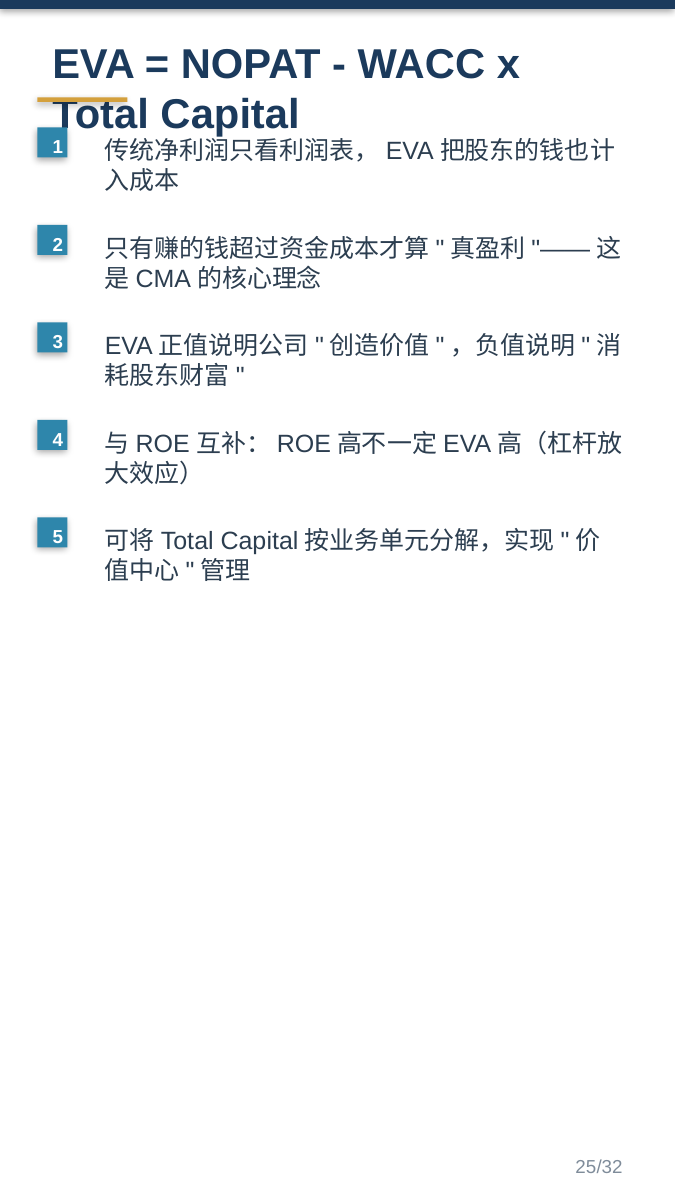

EVA = NOPAT - WACC x Total Capital

1
传统净利润只看利润表，EVA把股东的钱也计入成本

2
只有赚的钱超过资金成本才算"真盈利"——这是CMA的核心理念

3
EVA正值说明公司"创造价值"，负值说明"消耗股东财富"

4
与ROE互补：ROE高不一定EVA高（杠杆放大效应）

5
可将Total Capital按业务单元分解，实现"价值中心"管理
25/32